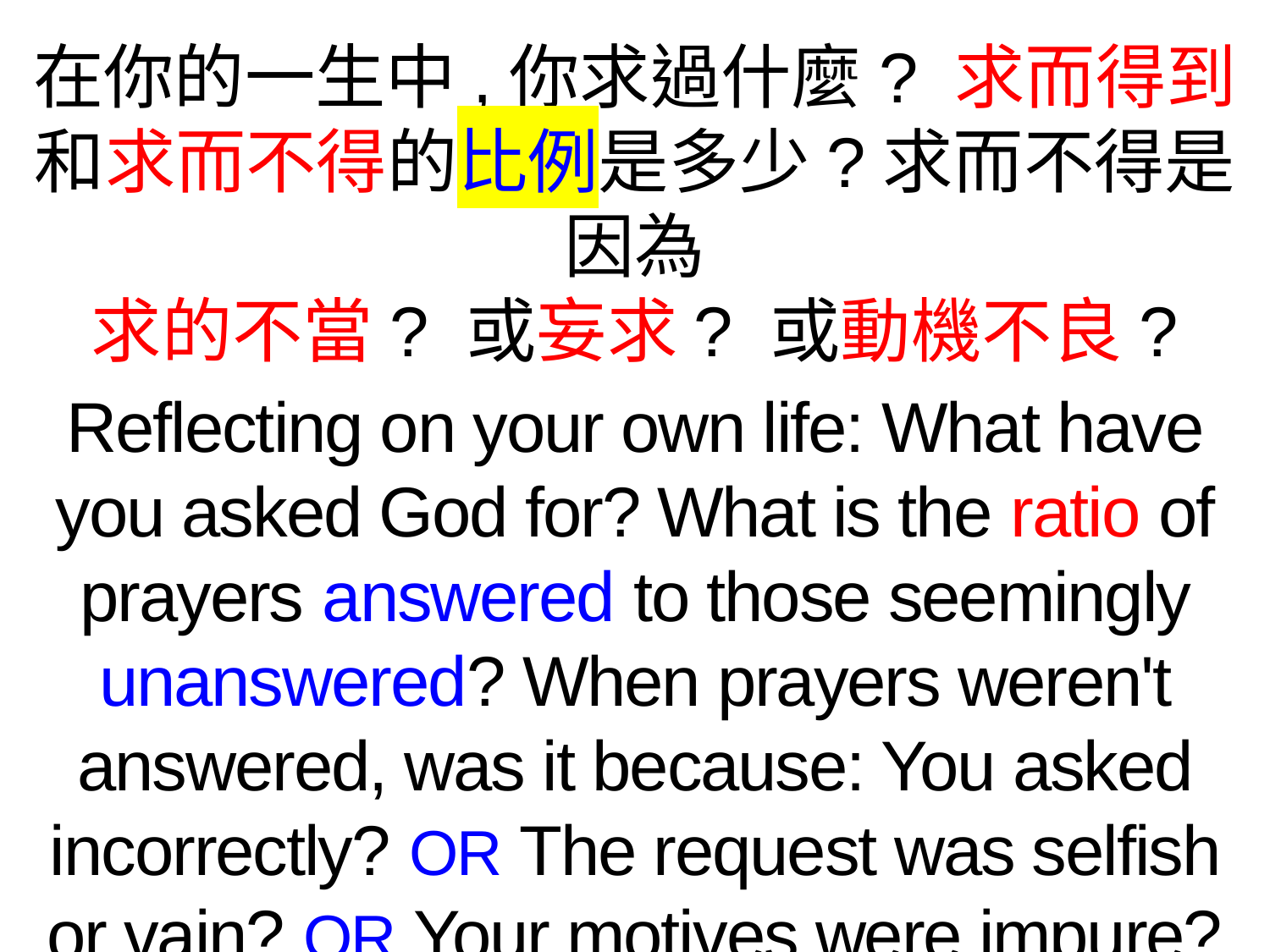

在你的一生中,你求過什麼? 求而得到和求而不得的比例是多少?求而不得是因為
求的不當? 或妄求? 或動機不良?
Reflecting on your own life: What have you asked God for? What is the ratio of prayers answered to those seemingly unanswered? When prayers weren't answered, was it because: You asked incorrectly? OR The request was selfish or vain? OR Your motives were impure?